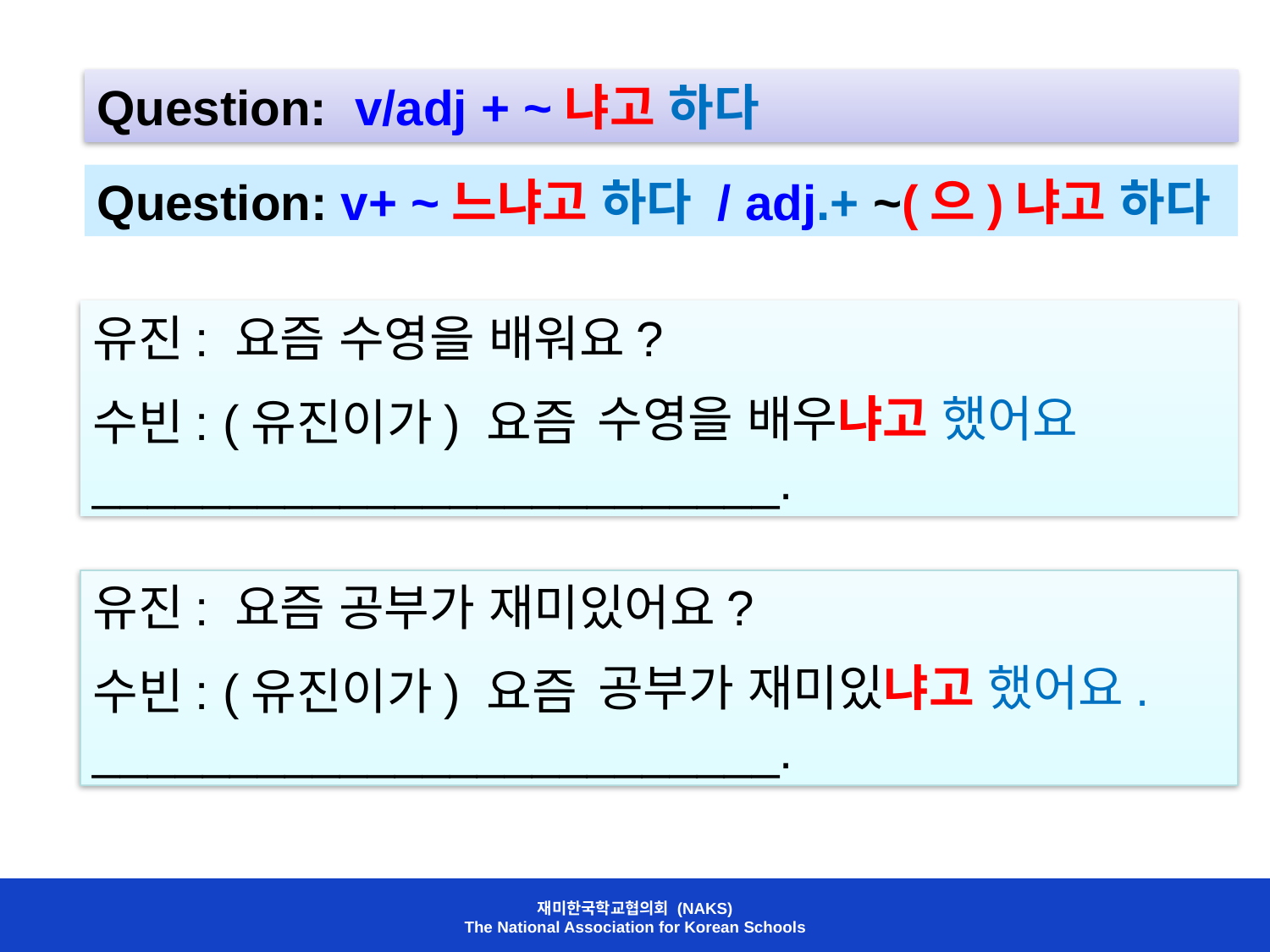

Question:  v/adj + ~냐고 하다
Question: v+ ~느냐고 하다 / adj.+ ~(으)냐고 하다
유진: 요즘 수영을 배워요?
수빈: (유진이가) 요즘 _________________________.
수영을 배우냐고 했어요
유진: 요즘 공부가 재미있어요?
수빈: (유진이가) 요즘 _________________________.
공부가 재미있냐고 했어요.
재미한국학교협의회 (NAKS)
The National Association for Korean Schools